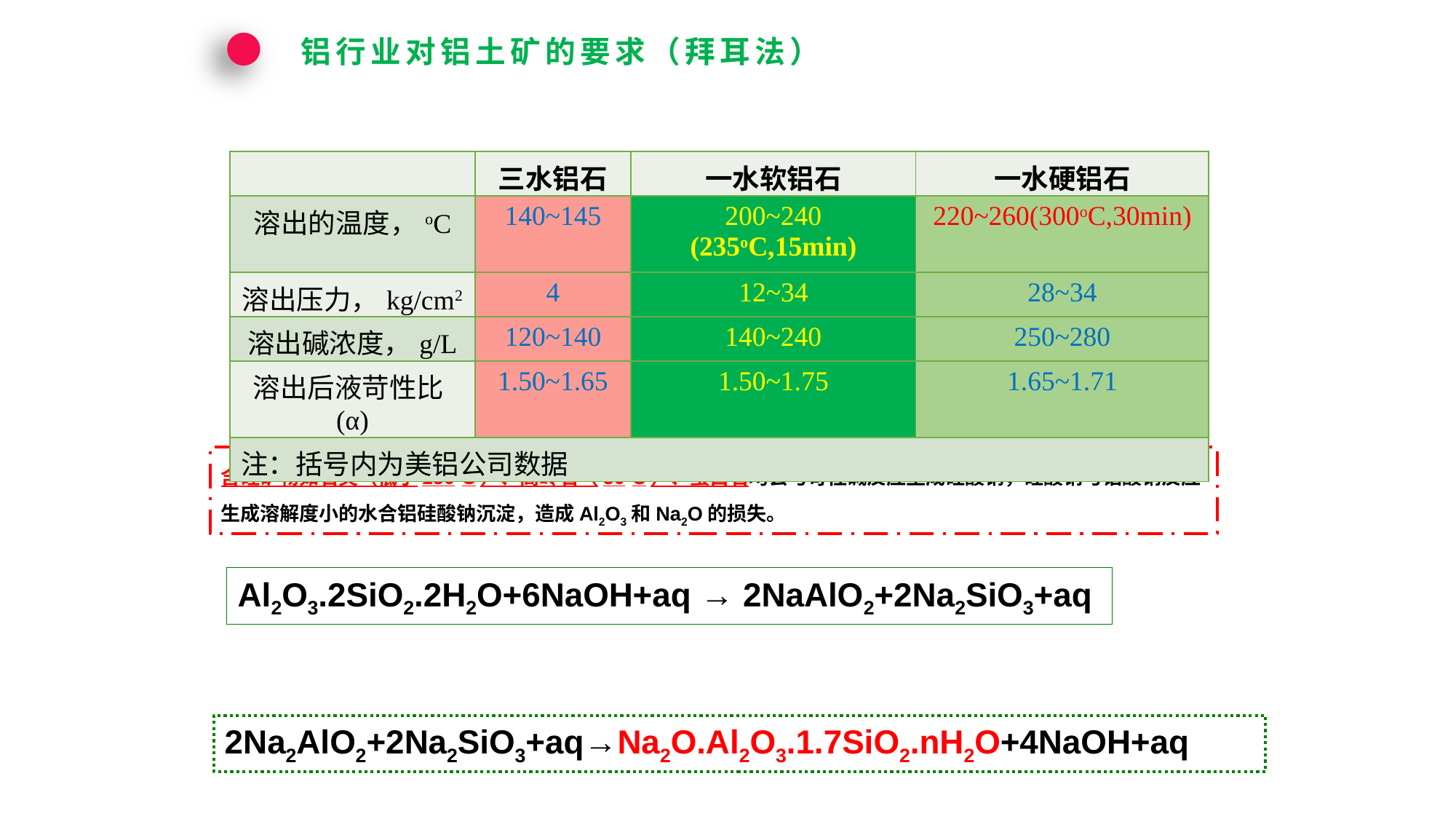

铝行业对铝土矿的要求（拜耳法）

|  | 三水铝石 | 一水软铝石 | 一水硬铝石 |
| --- | --- | --- | --- |
| 溶出的温度，oC | 140~145 | 200~240 (235oC,15min) | 220~260(300oC,30min) |
| 溶出压力，kg/cm2 | 4 | 12~34 | 28~34 |
| 溶出碱浓度，g/L | 120~140 | 140~240 | 250~280 |
| 溶出后液苛性比(α) | 1.50~1.65 | 1.50~1.75 | 1.65~1.71 |
| 注：括号内为美铝公司数据 |  |  |  |
含硅矿物如石英（低于150oC）、高岭石（50oC）、蛋白石均会与苛性碱反应生成硅酸钠，硅酸钠与铝酸钠反应生成溶解度小的水合铝硅酸钠沉淀，造成Al2O3和Na2O的损失。
Al2O3.2SiO2.2H2O+6NaOH+aq → 2NaAlO2+2Na2SiO3+aq
2Na2AlO2+2Na2SiO3+aq→Na2O.Al2O3.1.7SiO2.nH2O+4NaOH+aq